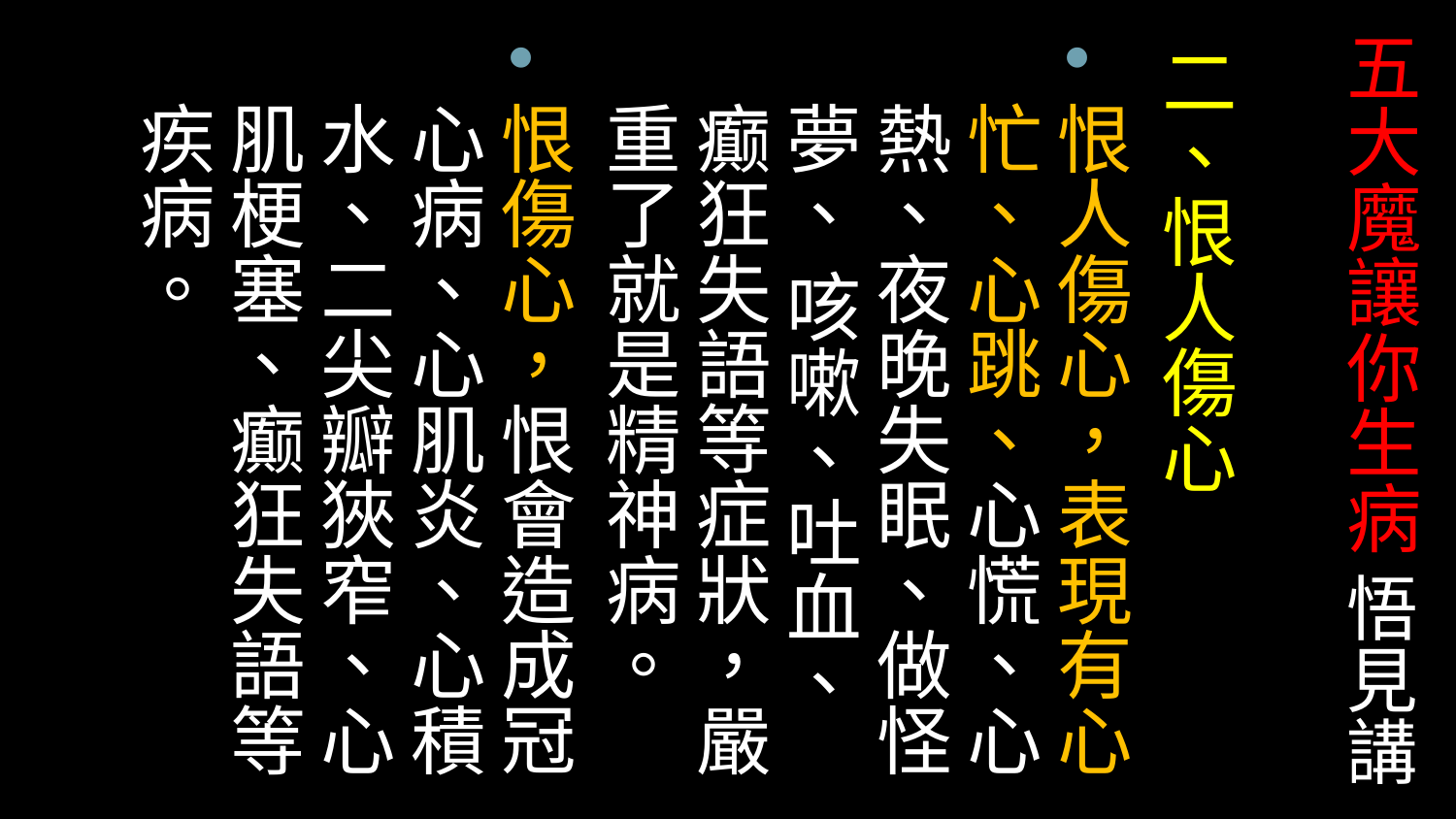

# 五大魔讓你生病 悟見講
二、恨人傷心
恨人傷心，表現有心忙、心跳、心慌、心熱、夜晚失眠、做怪夢、 咳嗽、吐血、癫狂失語等症狀，嚴重了就是精神病。
恨傷心，恨會造成冠心病、心肌炎、心積水、二尖瓣狹窄、心肌梗塞、癫狂失語等疾病。